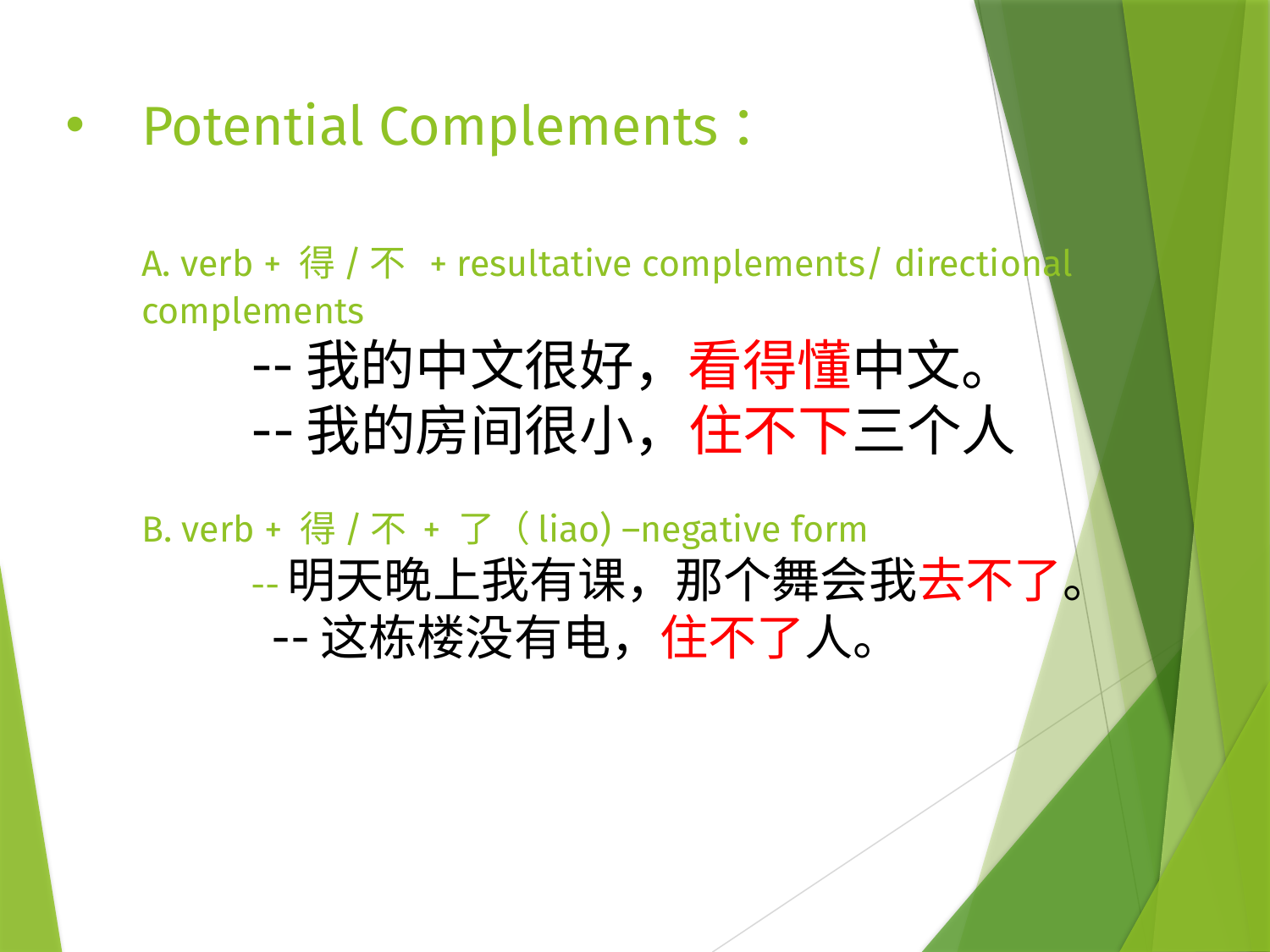

# Potential Complements： A. verb + 得/不 + resultative complements/ directional complements --我的中文很好，看得懂中文。 --我的房间很小，住不下三个人 B. verb + 得/不 + 了（liao) –negative form --明天晚上我有课，那个舞会我去不了。 --这栋楼没有电，住不了人。